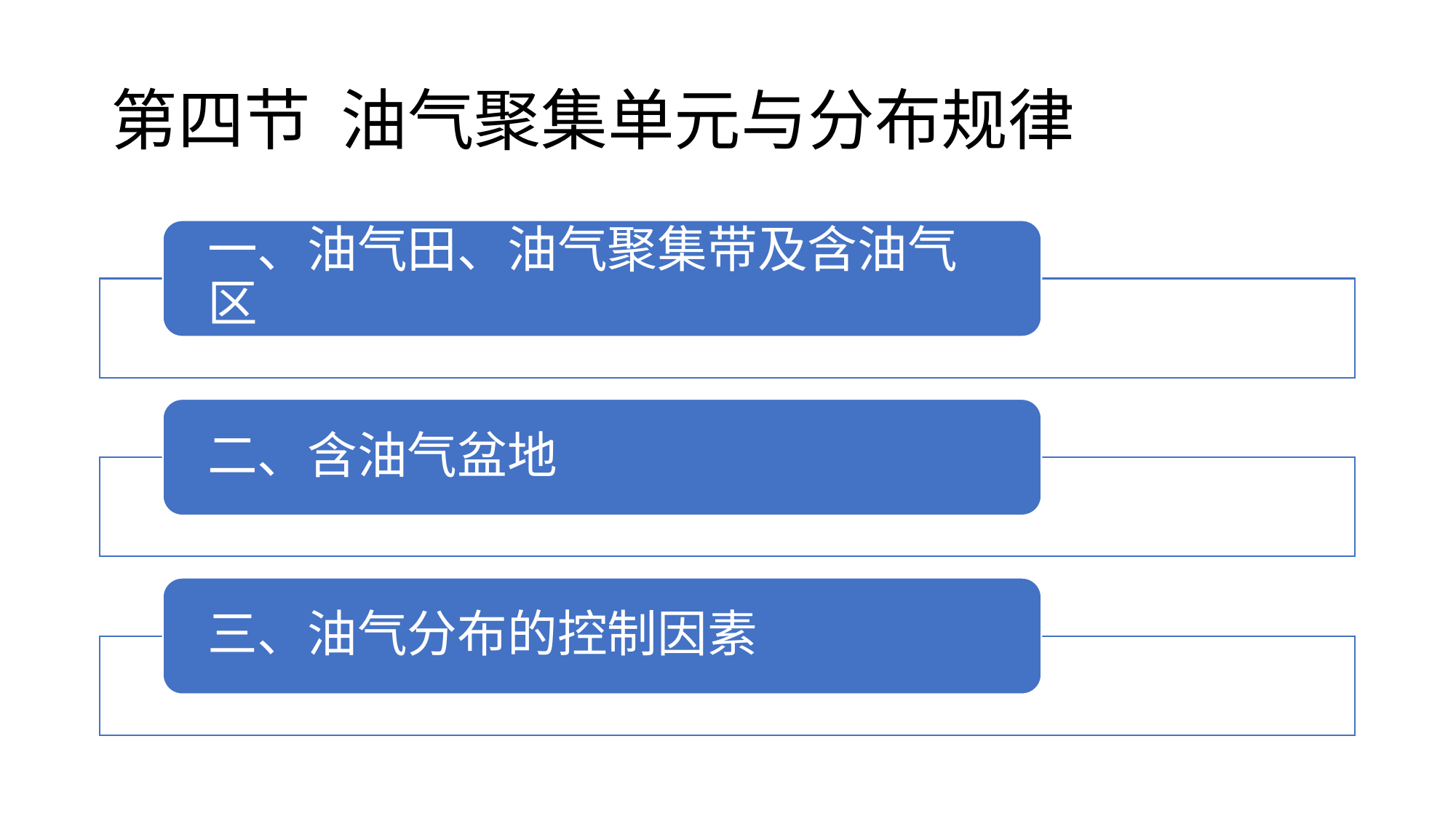

# 第四节  油气聚集单元与分布规律
一、油气田、油气聚集带及含油气区
二、含油气盆地
三、油气分布的控制因素